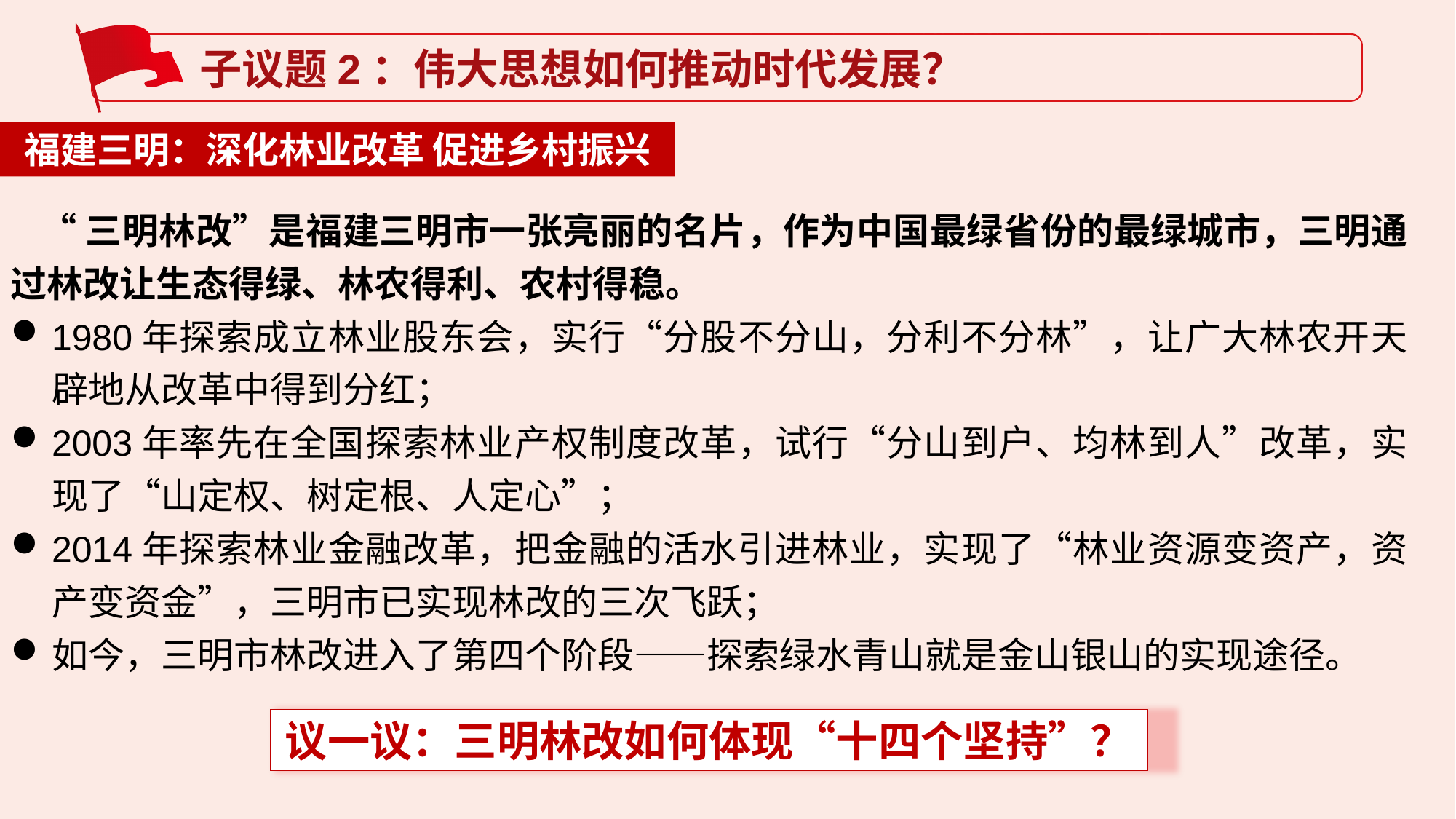

聿见思政统编新教材教学网 www.yjsz2020.cn 原创作品
子议题2：伟大思想如何推动时代发展？
福建三明：深化林业改革 促进乡村振兴
    “三明林改”是福建三明市一张亮丽的名片，作为中国最绿省份的最绿城市，三明通过林改让生态得绿、林农得利、农村得稳。
1980年探索成立林业股东会，实行“分股不分山，分利不分林”，让广大林农开天辟地从改革中得到分红；
2003年率先在全国探索林业产权制度改革，试行“分山到户、均林到人”改革，实现了“山定权、树定根、人定心”；
2014年探索林业金融改革，把金融的活水引进林业，实现了“林业资源变资产，资产变资金”，三明市已实现林改的三次飞跃；
如今，三明市林改进入了第四个阶段——探索绿水青山就是金山银山的实现途径。
议一议：三明林改如何体现“十四个坚持”？